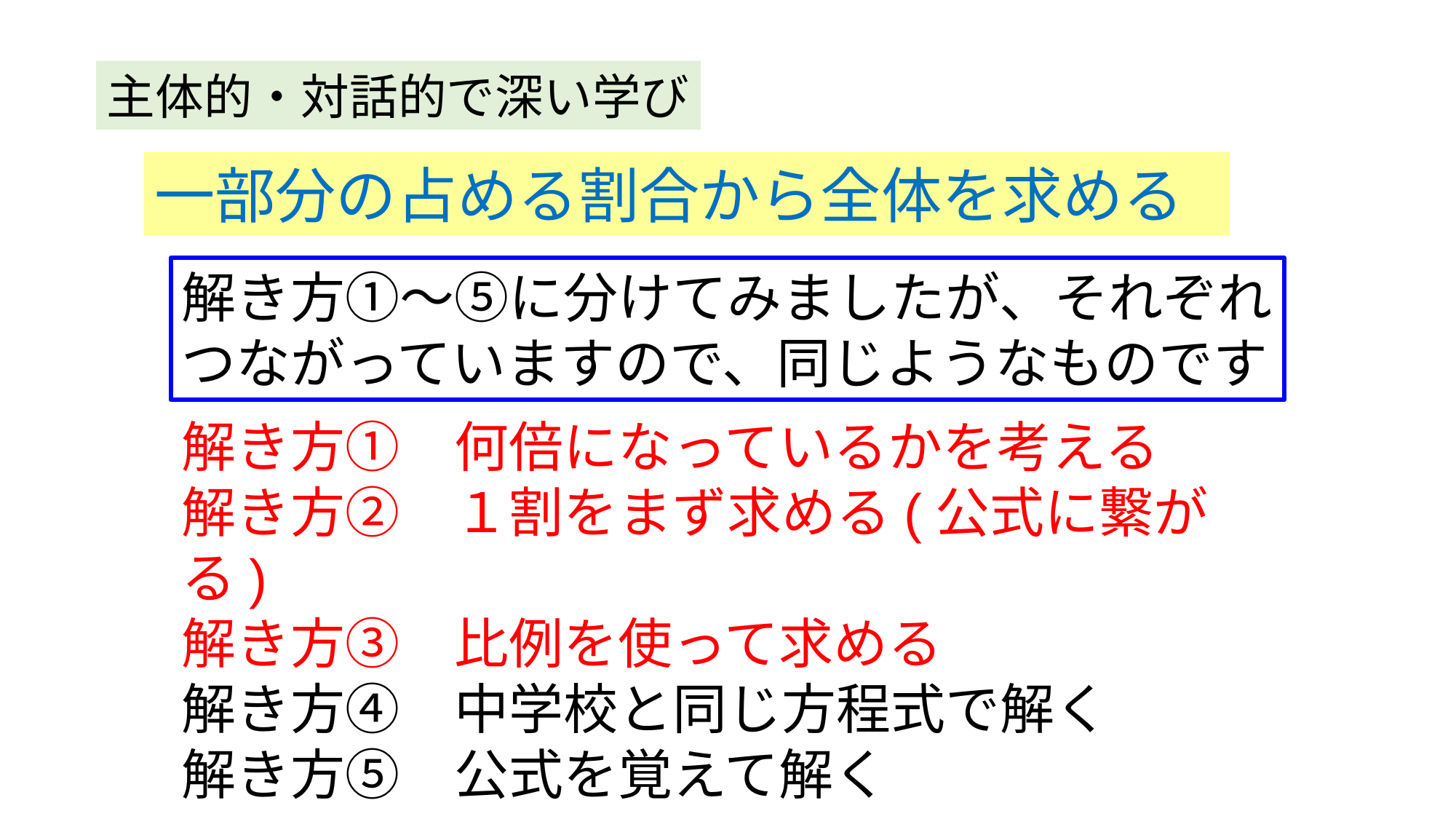

主体的・対話的で深い学び
一部分の占める割合から全体を求める
解き方①～⑤に分けてみましたが、それぞれつながっていますので、同じようなものです
解き方①　何倍になっているかを考える
解き方②　１割をまず求める(公式に繋がる)
解き方③　比例を使って求める
解き方④　中学校と同じ方程式で解く
解き方⑤　公式を覚えて解く